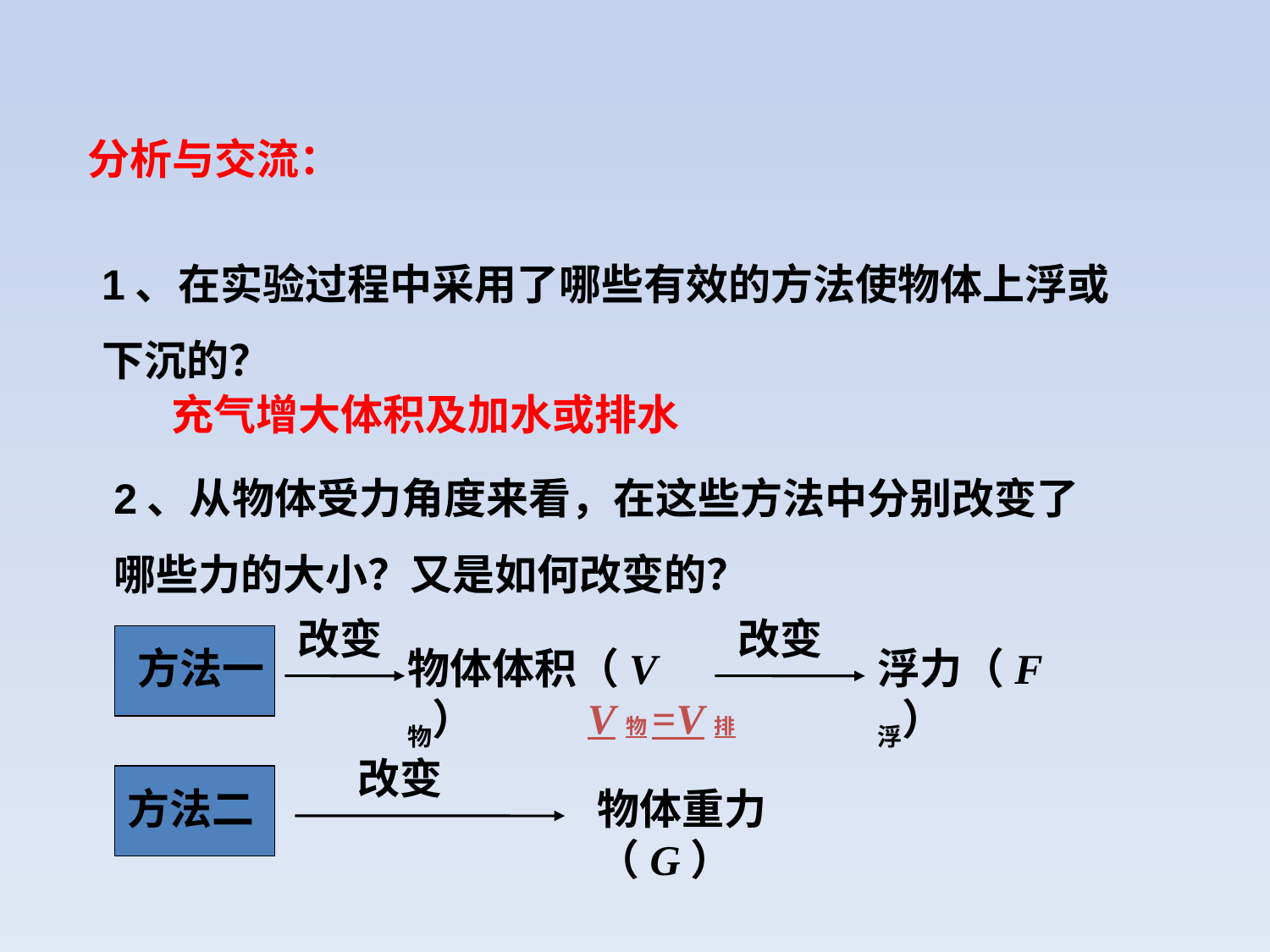

分析与交流：
1、在实验过程中采用了哪些有效的方法使物体上浮或下沉的？

充气增大体积及加水或排水
2、从物体受力角度来看，在这些方法中分别改变了哪些力的大小？又是如何改变的？
改变
改变

方法一
物体体积（V物）
浮力（F浮）

V物=V排
改变

方法二
物体重力（G）